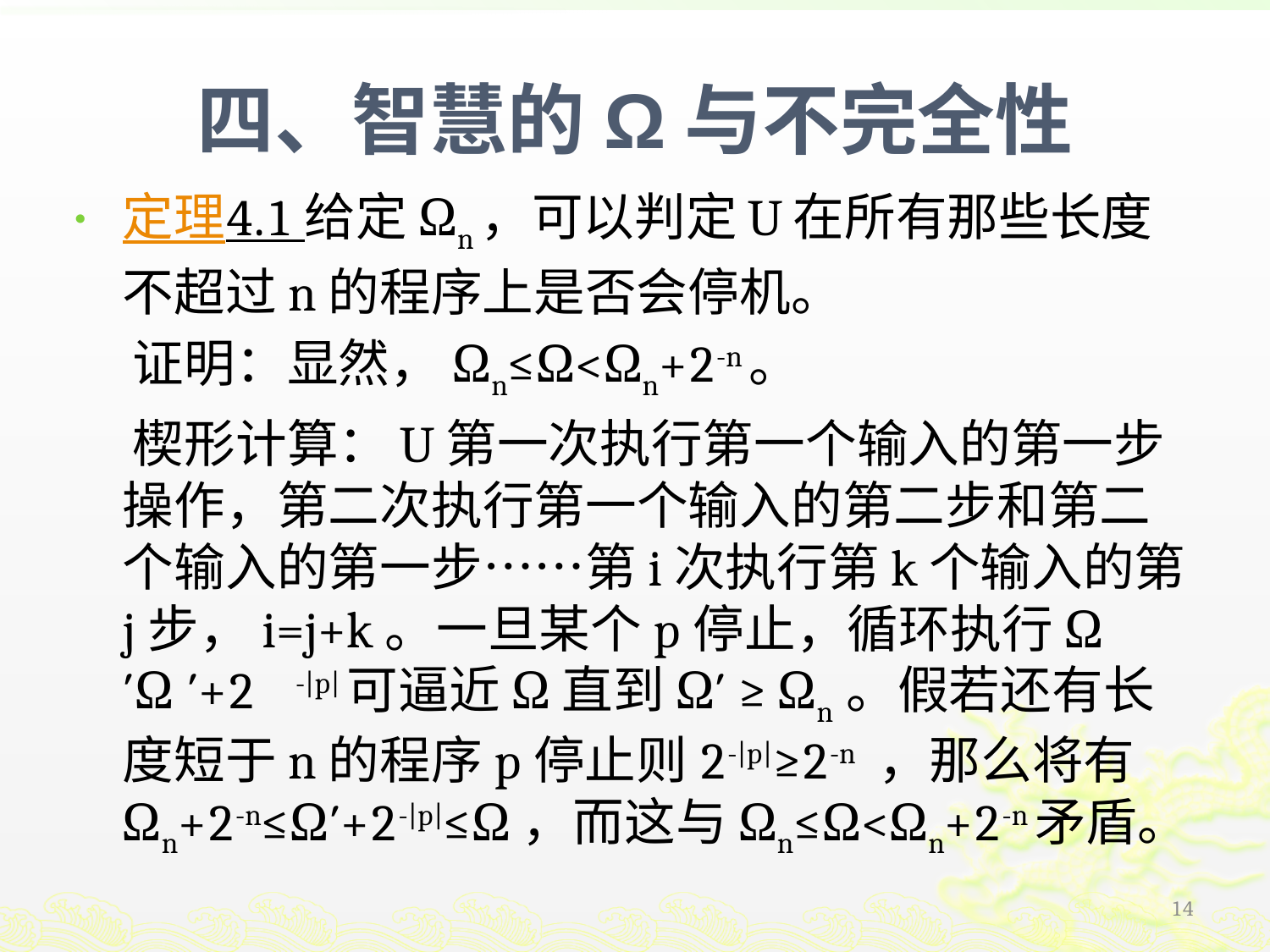

# 四、智慧的Ω与不完全性
定理4.1 给定Ωn，可以判定U在所有那些长度不超过n的程序上是否会停机。
    证明：显然，Ωn≤Ω<Ωn+2-n。
    楔形计算：U第一次执行第一个输入的第一步操作，第二次执行第一个输入的第二步和第二个输入的第一步……第i次执行第k个输入的第j步，i=j+k。一旦某个p停止，循环执行Ω′≔Ω′+2-|p|可逼近Ω直到Ω′ ≥ Ωn 。假若还有长度短于n的程序p停止则2-|p|≥2-n ，那么将有Ωn+2-n≤Ω′+2-|p|≤Ω，而这与Ωn≤Ω<Ωn+2-n矛盾。
14